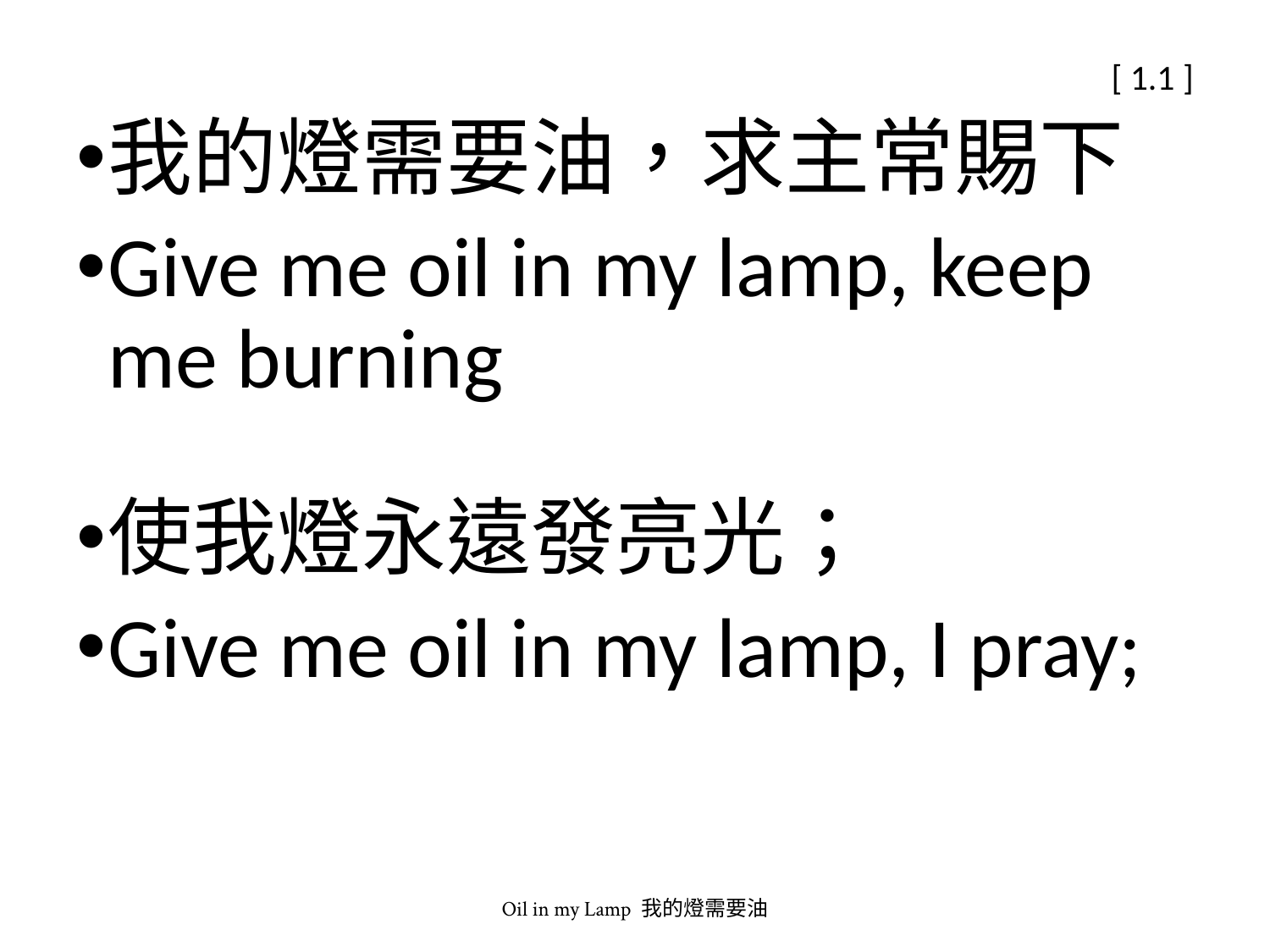

[ 1.1 ]
我的燈需要油，求主常賜下
Give me oil in my lamp, keep me burning

使我燈永遠發亮光；
Give me oil in my lamp, I pray;
Oil in my Lamp 我的燈需要油